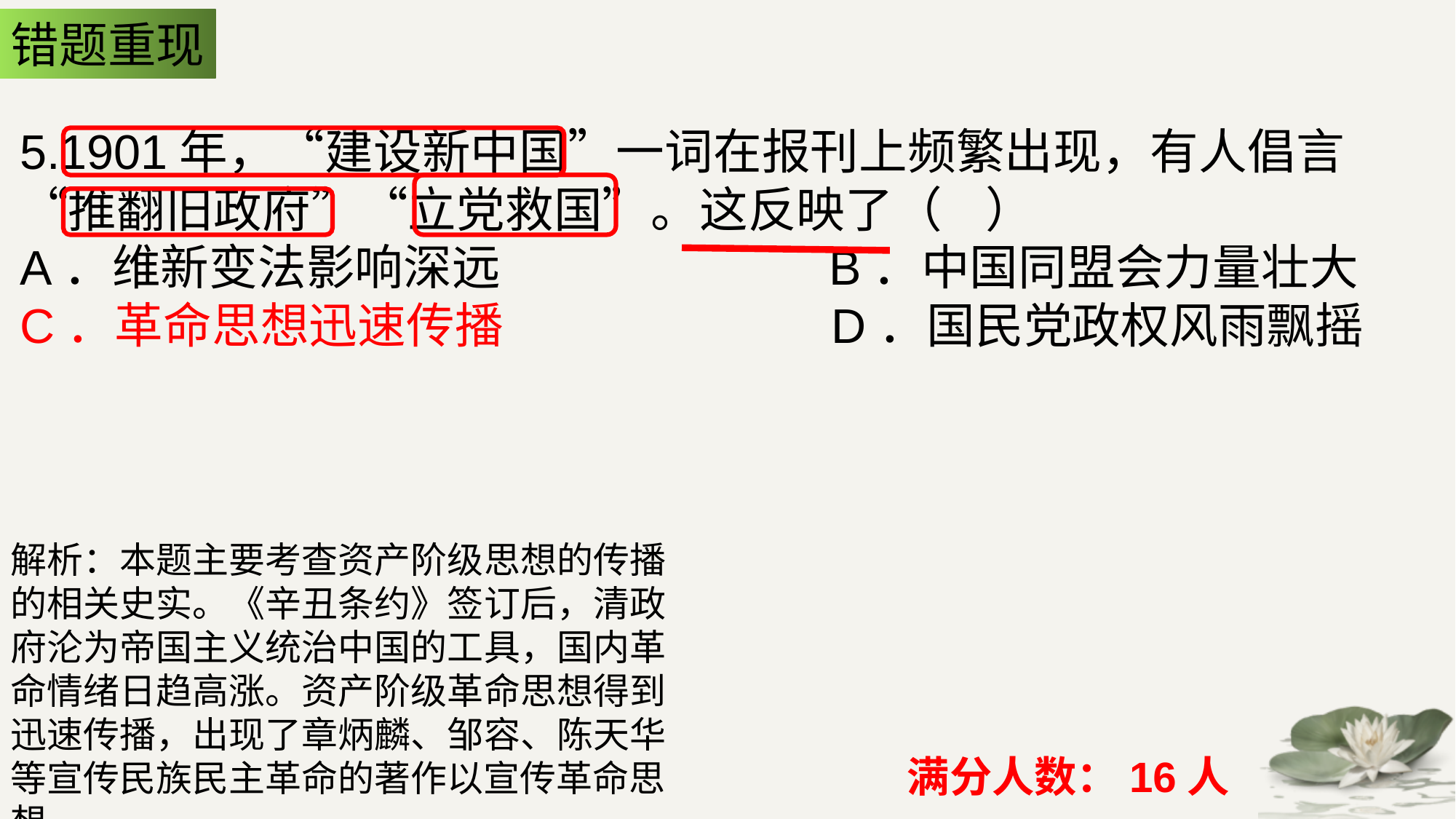

错题重现
5.1901年，“建设新中国”一词在报刊上频繁出现，有人倡言“推翻旧政府”“立党救国”。这反映了（    ）
A．维新变法影响深远                             B．中国同盟会力量壮大
C．革命思想迅速传播                             D．国民党政权风雨飘摇

解析：本题主要考查资产阶级思想的传播的相关史实。《辛丑条约》签订后，清政府沦为帝国主义统治中国的工具，国内革命情绪日趋高涨。资产阶级革命思想得到迅速传播，出现了章炳麟、邹容、陈天华等宣传民族民主革命的著作以宣传革命思想。
满分人数：16人